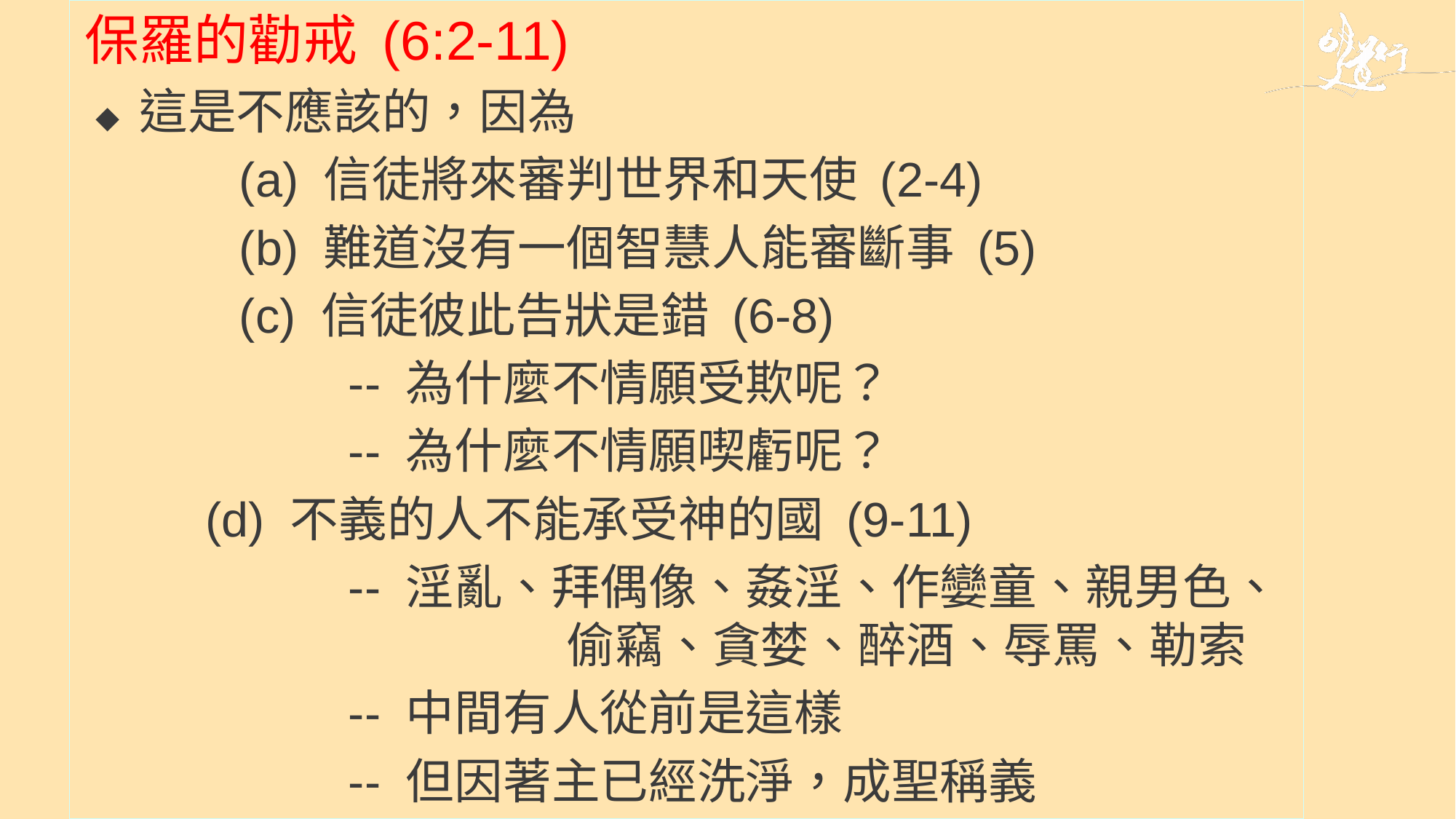

保羅的勸戒 (6:2-11)
  ◆ 這是不應該的，因為
		(a) 信徒將來審判世界和天使 (2-4)
		(b) 難道沒有一個智慧人能審斷事 (5)
		(c) 信徒彼此告狀是錯 (6-8)
			-- 為什麼不情願受欺呢？
			-- 為什麼不情願喫虧呢？
         (d) 不義的人不能承受神的國 (9-11)
			-- 淫亂、拜偶像、姦淫、作孌童、親男色、				偷竊、貪婪、醉酒、辱罵、勒索
			-- 中間有人從前是這樣
			-- 但因著主已經洗淨，成聖稱義